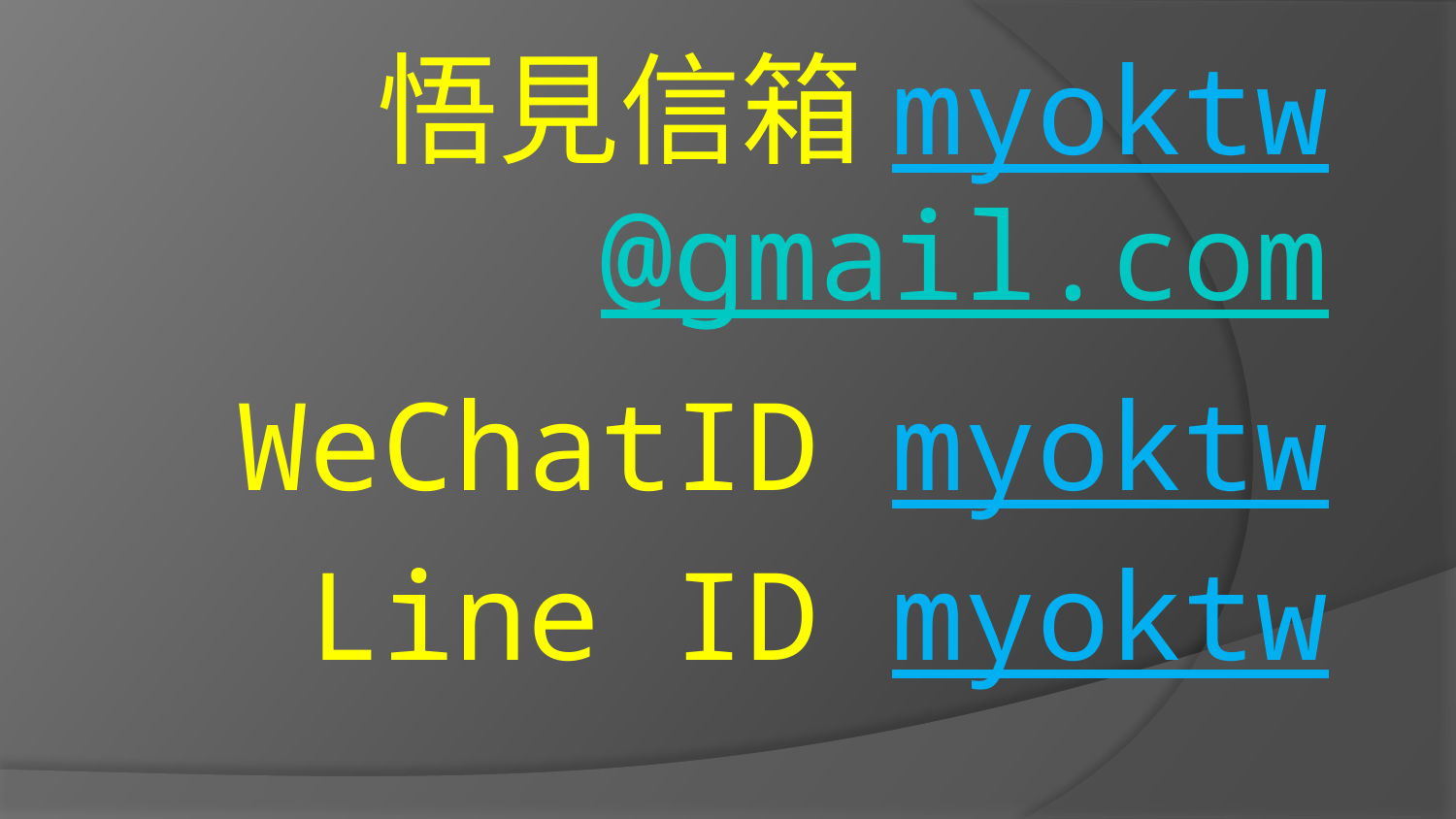

悟見信箱myoktw@gmail.com
WeChatID myoktw
Line ID myoktw
#